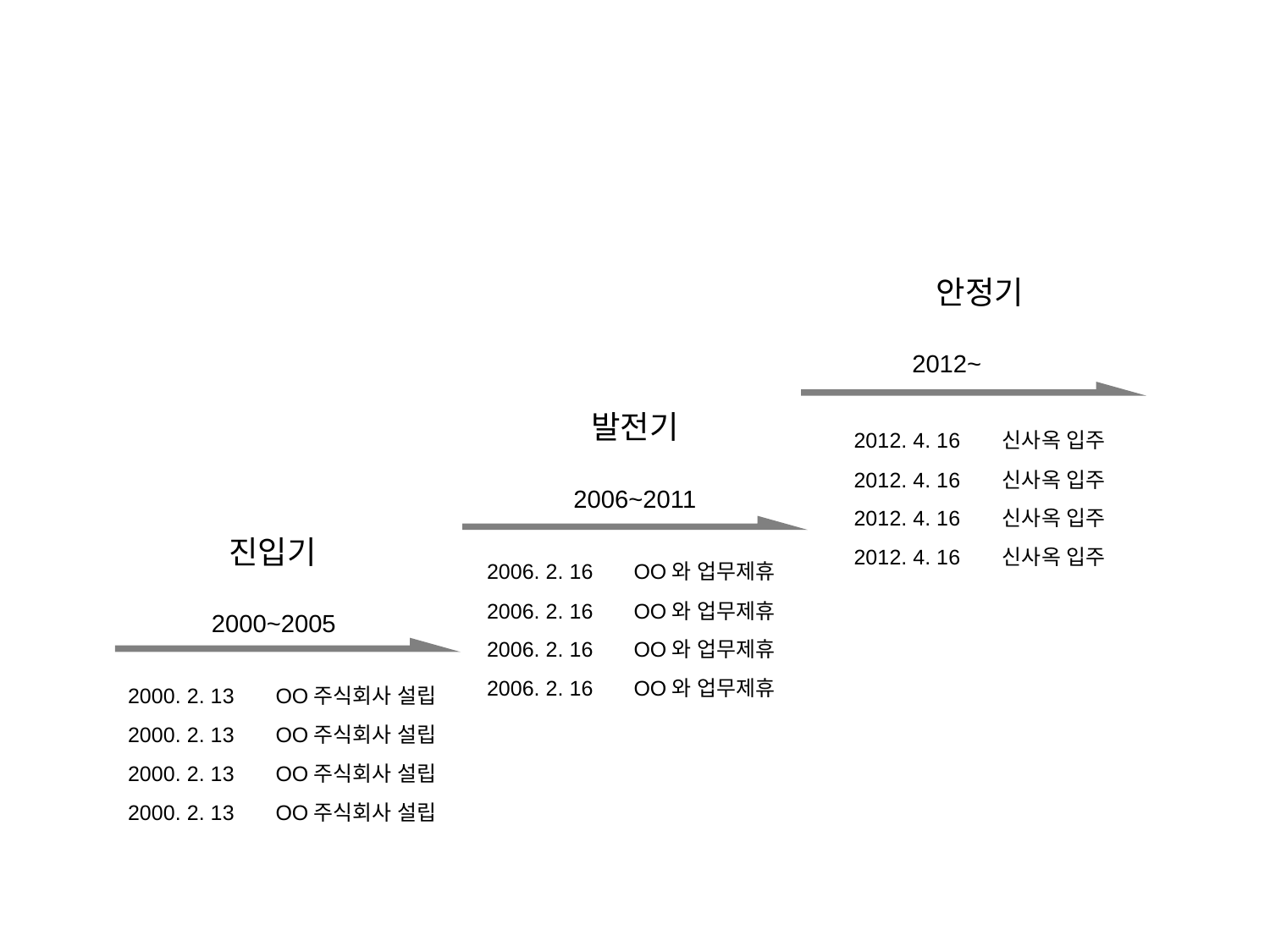

안정기
2012~

발전기
2012. 4. 16
신사옥 입주
2012. 4. 16
신사옥 입주
2006~2011
2012. 4. 16
신사옥 입주

진입기
2012. 4. 16
신사옥 입주
2006. 2. 16
OO와 업무제휴
2006. 2. 16
OO와 업무제휴
2000~2005
2006. 2. 16
OO와 업무제휴

2006. 2. 16
OO와 업무제휴
2000. 2. 13
OO주식회사 설립
2000. 2. 13
OO주식회사 설립
2000. 2. 13
OO주식회사 설립
2000. 2. 13
OO주식회사 설립